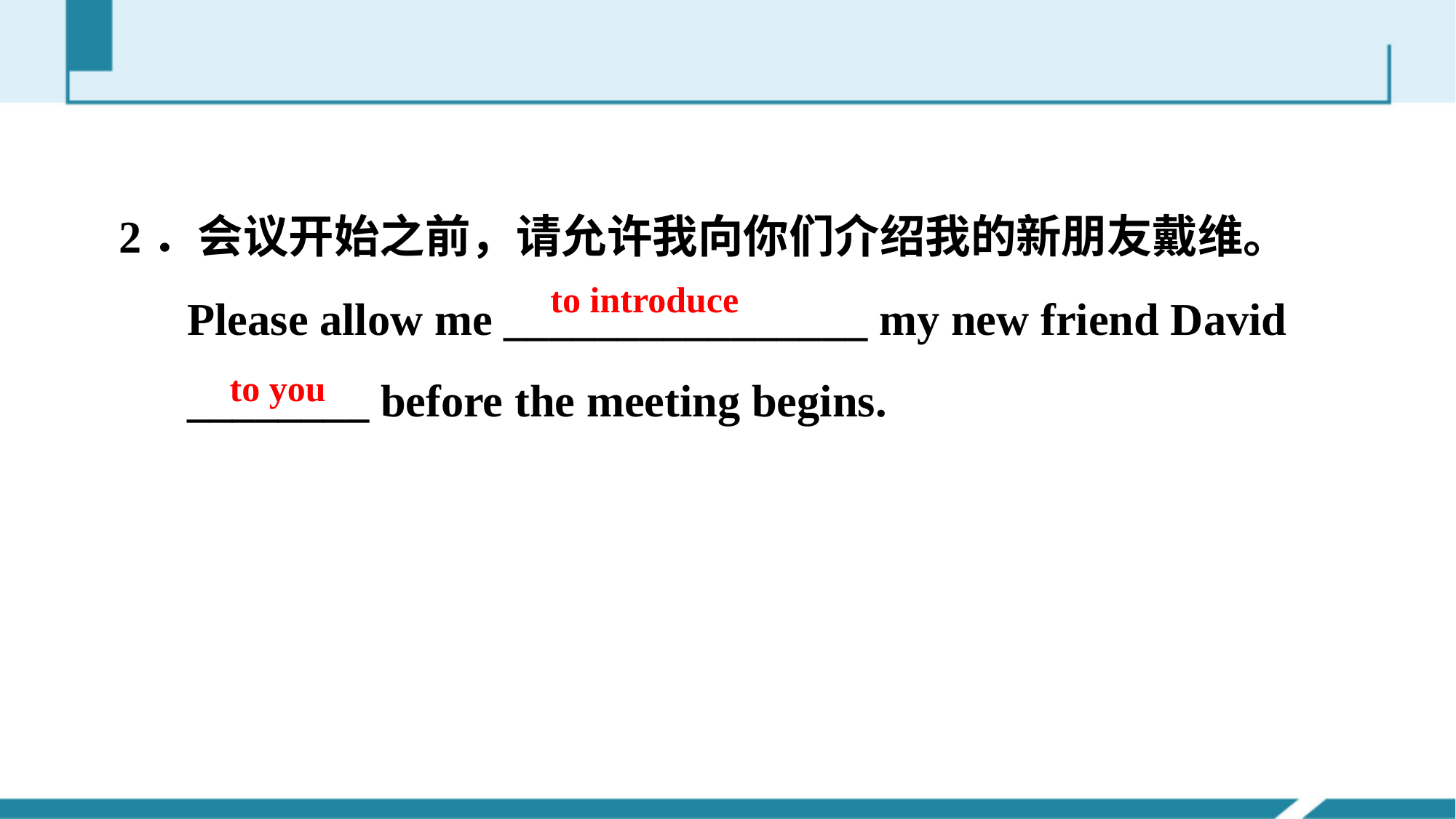

2．会议开始之前，请允许我向你们介绍我的新朋友戴维。
      Please allow me ________________ my new friend David
      ________ before the meeting begins.
to introduce
to you